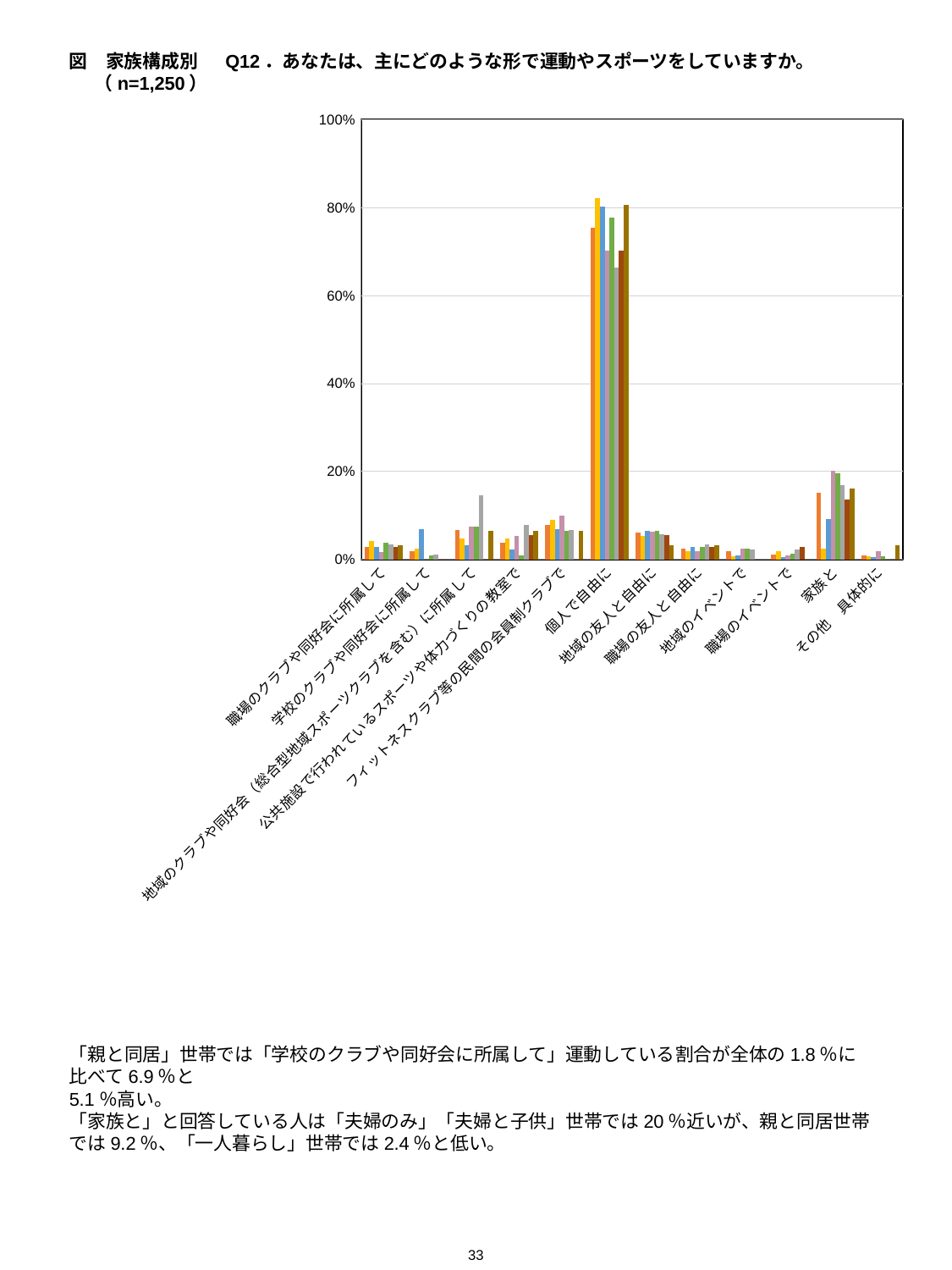

図　家族構成別　 Q12．あなたは、主にどのような形で運動やスポーツをしていますか。 （n=1,250）

### Chart

| Category | 全体(n=1250) | 一人暮らし(n=168) | 親と同居（未婚）(n=217) | 夫婦のみ(n=382) | 夫婦と子供(n=326) | ２世帯以上同居（例：夫婦世帯と親世帯の同居等）(n=89) | 答えたくない(n=37) | その他(n=31) |
|---|---|---|---|---|---|---|---|---|
| 職場のクラブや同好会に所属して | 2.88 | 4.166666666666667 | 2.7649769585253456 | 1.5706806282722514 | 3.6809815950920246 | 3.3707865168539324 | 2.7027027027027026 | 3.2258064516129035 |
| 学校のクラブや同好会に所属して | 1.84 | 2.380952380952381 | 6.912442396313365 | 0.0 | 0.9202453987730062 | 1.1235955056179776 | 0.0 | 0.0 |
| 地域のクラブや同好会（総合型地域スポーツクラブを含む）に所属して | 6.56 | 4.761904761904762 | 3.2258064516129035 | 7.329842931937173 | 7.361963190184049 | 14.606741573033707 | 0.0 | 6.451612903225807 |
| 公共施設で行われているスポーツや体力づくりの教室で | 3.76 | 4.761904761904762 | 2.3041474654377883 | 5.235602094240838 | 0.9202453987730062 | 7.865168539325843 | 5.405405405405405 | 6.451612903225807 |
| フィットネスクラブ等の民間の会員制クラブで | 7.76 | 8.928571428571429 | 6.912442396313365 | 9.947643979057592 | 6.441717791411044 | 6.741573033707865 | 0.0 | 6.451612903225807 |
| 個人で自由に | 75.44 | 82.14285714285714 | 80.18433179723502 | 70.15706806282722 | 77.60736196319019 | 66.29213483146067 | 70.27027027027027 | 80.64516129032258 |
| 地域の友人と自由に | 6.08 | 5.357142857142857 | 6.451612903225807 | 6.282722513089006 | 6.441717791411044 | 5.617977528089888 | 5.405405405405405 | 3.2258064516129035 |
| 職場の友人と自由に | 2.4 | 1.7857142857142858 | 2.7649769585253456 | 1.8324607329842932 | 2.7607361963190185 | 3.3707865168539324 | 2.7027027027027026 | 3.2258064516129035 |
| 地域のイベントで | 1.76 | 0.5952380952380952 | 0.9216589861751152 | 2.356020942408377 | 2.4539877300613497 | 2.247191011235955 | 0.0 | 0.0 |
| 職場のイベントで | 1.12 | 1.7857142857142858 | 0.4608294930875576 | 0.7853403141361257 | 1.2269938650306749 | 2.247191011235955 | 2.7027027027027026 | 0.0 |
| 家族と | 15.2 | 2.380952380952381 | 9.216589861751151 | 20.157068062827225 | 19.631901840490798 | 16.85393258426966 | 13.513513513513512 | 16.129032258064516 |
| その他　具体的に | 0.96 | 0.5952380952380952 | 0.4608294930875576 | 1.8324607329842932 | 0.6134969325153374 | 0.0 | 0.0 | 3.2258064516129035 |
「親と同居」世帯では「学校のクラブや同好会に所属して」運動している割合が全体の1.8％に比べて6.9％と
5.1％高い。
「家族と」と回答している人は「夫婦のみ」「夫婦と子供」世帯では20％近いが、親と同居世帯では9.2％、「一人暮らし」世帯では2.4％と低い。
33